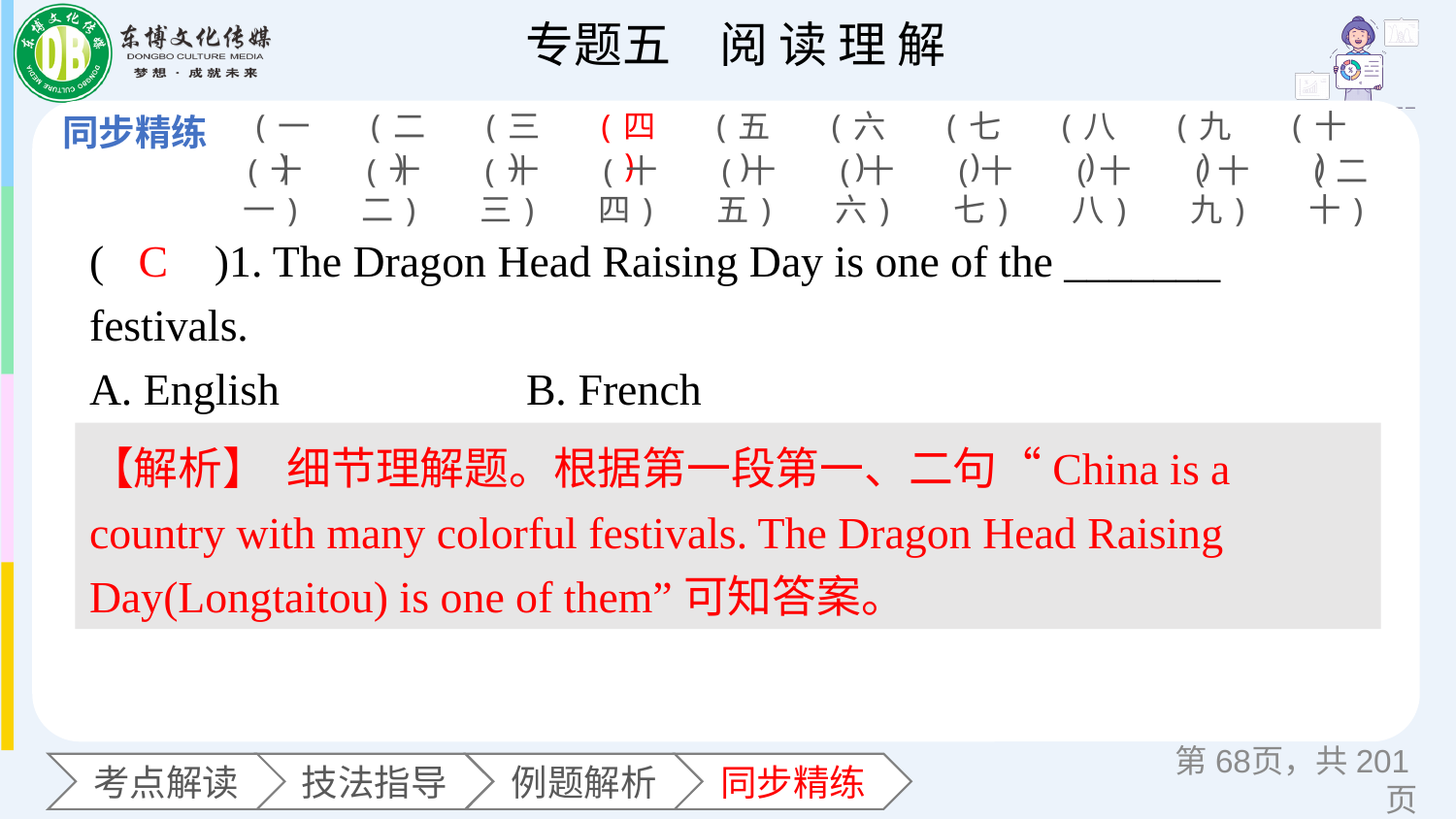

(一)
(二)
(三)
(四)
(五)
(六)
(七)
(八)
(九)
(十)
(十一)
(十二)
(十三)
(十四)
(十五)
(十六)
(十七)
(十八)
(十九)
(二十)
(　　)1. The Dragon Head Raising Day is one of the _______ festivals.
A. English    		B. French
C. Chinese    		D. American
C
【解析】  细节理解题。根据第一段第一、二句“China is a country with many colorful festivals. The Dragon Head Raising Day(Longtaitou) is one of them”可知答案。
第68页，共201页